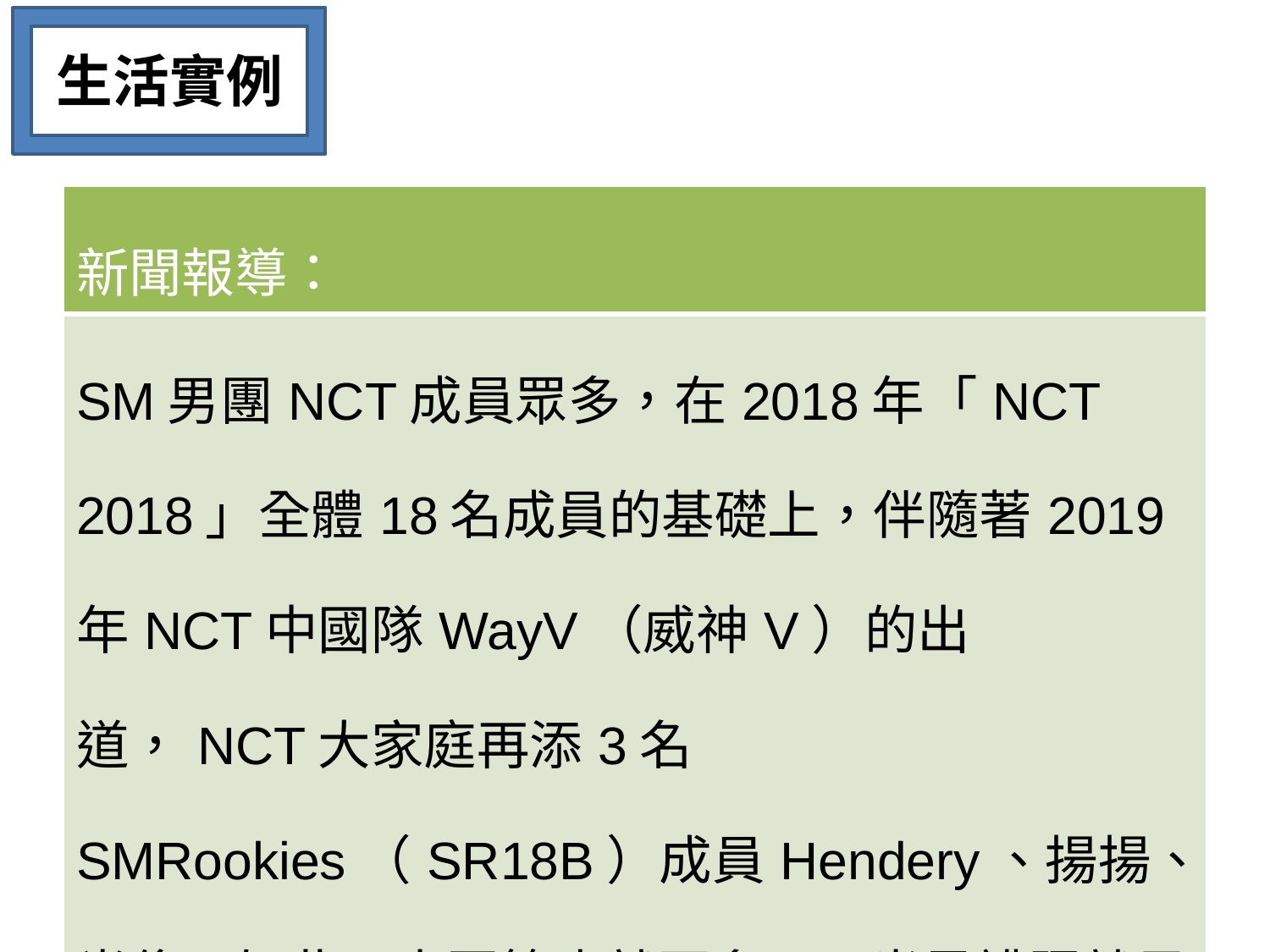

生活實例
| 新聞報導： |
| --- |
| SM男團NCT成員眾多，在2018年「NCT 2018」全體18名成員的基礎上，伴隨著2019年NCT中國隊WayV（威神V）的出道，NCT大家庭再添3名SMRookies（SR18B）成員Hendery、揚揚、肖俊。如此一來國籍也就更多了，光是護照就足足有9種國籍！ |